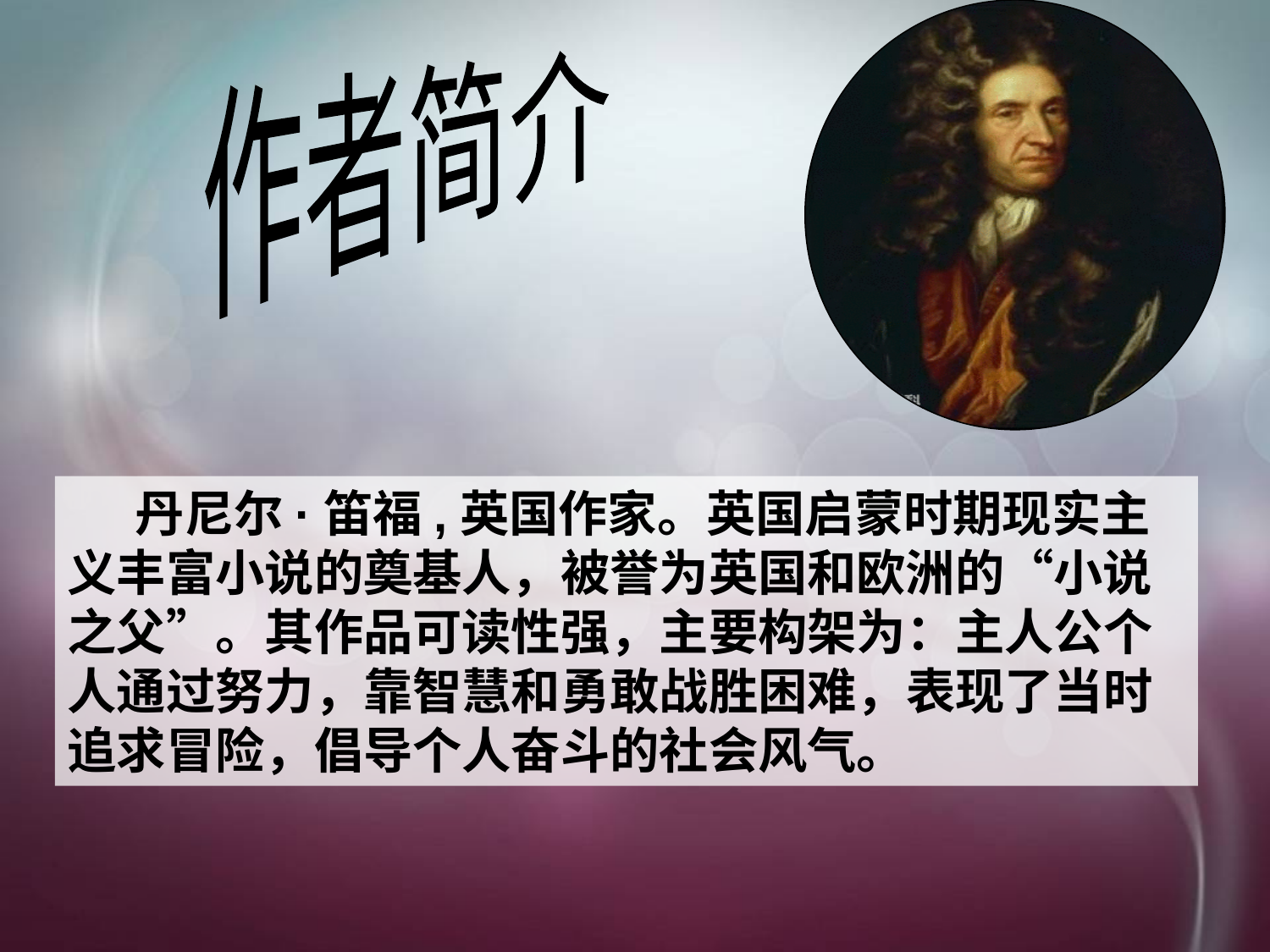

作者简介
# 丹尼尔·笛福,英国作家。英国启蒙时期现实主义丰富小说的奠基人，被誉为英国和欧洲的“小说之父”。其作品可读性强，主要构架为：主人公个人通过努力，靠智慧和勇敢战胜困难，表现了当时追求冒险，倡导个人奋斗的社会风气。